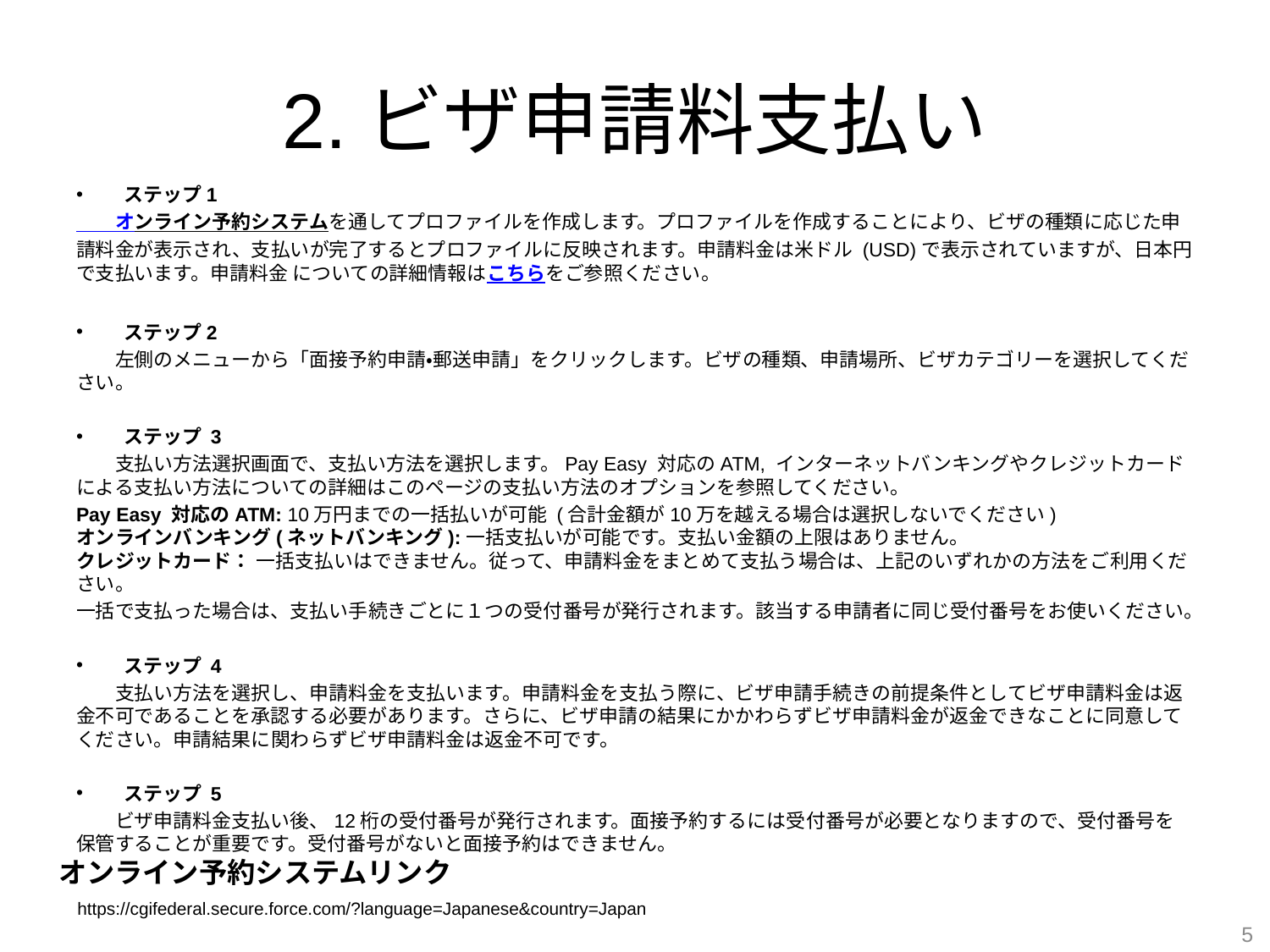

# 2.ビザ申請料支払い
ステップ1
　　オンライン予約システムを通してプロファイルを作成します。プロファイルを作成することにより、ビザの種類に応じた申請料金が表示され、支払いが完了するとプロファイルに反映されます。申請料金は米ドル (USD)で表示されていますが、日本円で支払います。申請料金 についての詳細情報はこちらをご参照ください。

ステップ2
　　左側のメニューから「面接予約申請・郵送申請」をクリックします。ビザの種類、申請場所、ビザカテゴリーを選択してください。

ステップ 3
　　支払い方法選択画面で、支払い方法を選択します。Pay Easy 対応のATM, インターネットバンキングやクレジットカードによる支払い方法についての詳細はこのページの支払い方法のオプションを参照してください。
Pay Easy 対応のATM: 10万円までの一括払いが可能 (合計金額が10万を越える場合は選択しないでください)
オンラインバンキング(ネットバンキング):一括支払いが可能です。支払い金額の上限はありません。
クレジットカード： 一括支払いはできません。従って、申請料金をまとめて支払う場合は、上記のいずれかの方法をご利用ください。
一括で支払った場合は、支払い手続きごとに１つの受付番号が発行されます。該当する申請者に同じ受付番号をお使いください。

ステップ 4
　　支払い方法を選択し、申請料金を支払います。申請料金を支払う際に、ビザ申請手続きの前提条件としてビザ申請料金は返金不可であることを承認する必要があります。さらに、ビザ申請の結果にかかわらずビザ申請料金が返金できなことに同意してください。申請結果に関わらずビザ申請料金は返金不可です。

ステップ 5
　　ビザ申請料金支払い後、12桁の受付番号が発行されます。面接予約するには受付番号が必要となりますので、受付番号を保管することが重要です。受付番号がないと面接予約はできません。

オンライン予約システムリンク
https://cgifederal.secure.force.com/?language=Japanese&country=Japan
5